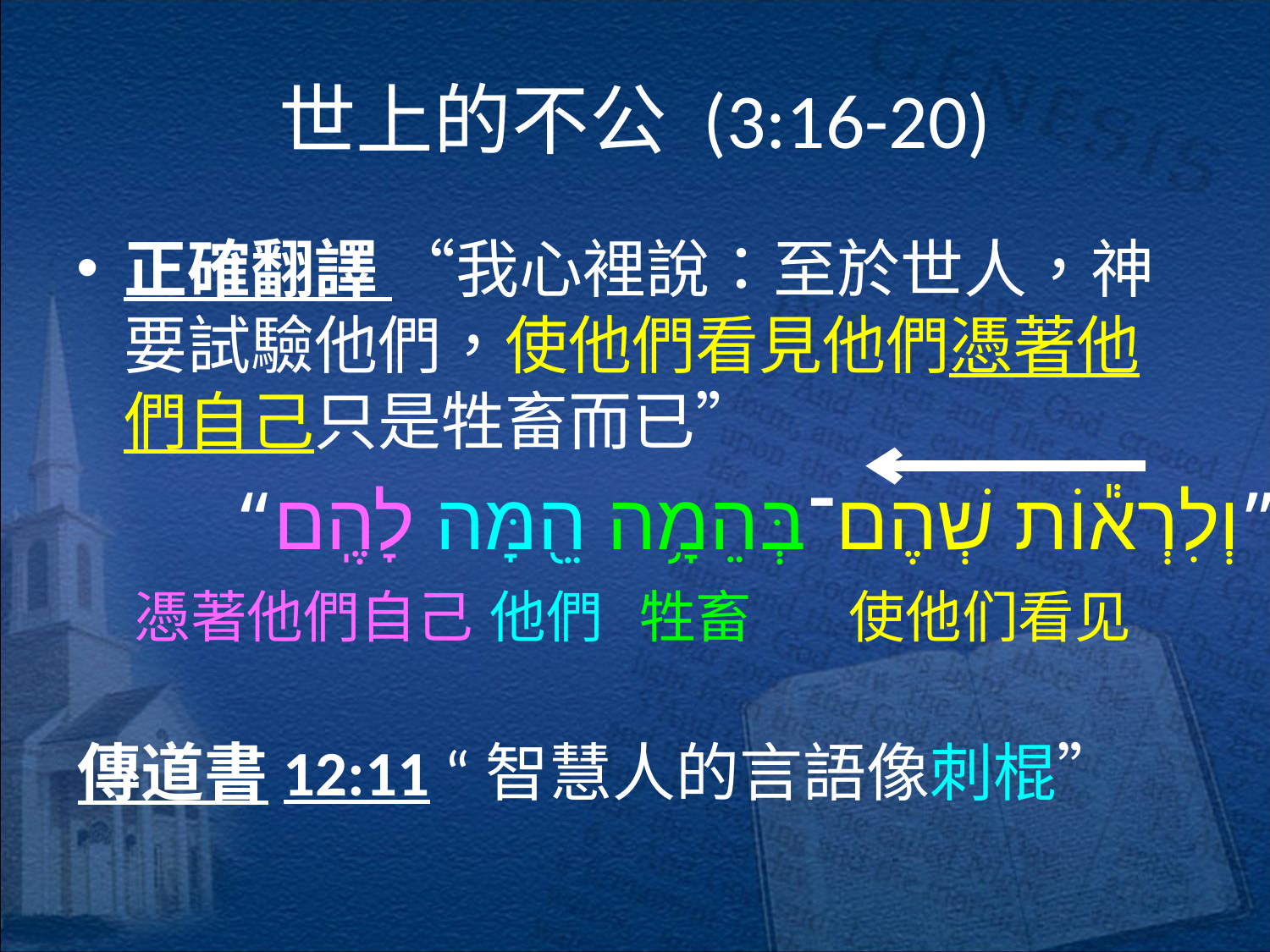

# 世上的不公 (3:16-20)
正確翻譯 “我心裡說：至於世人，神要試驗他們，使他們看見他們憑著他們自己只是牲畜而已”

“וְלִרְא֕וֹת שְׁהֶם־בְּהֵמָ֥ה הֵ֖מָּה לָהֶֽם”
憑著他們自己
他們
牲畜
使他们看见
傳道書12:11 “智慧人的言語像刺棍”